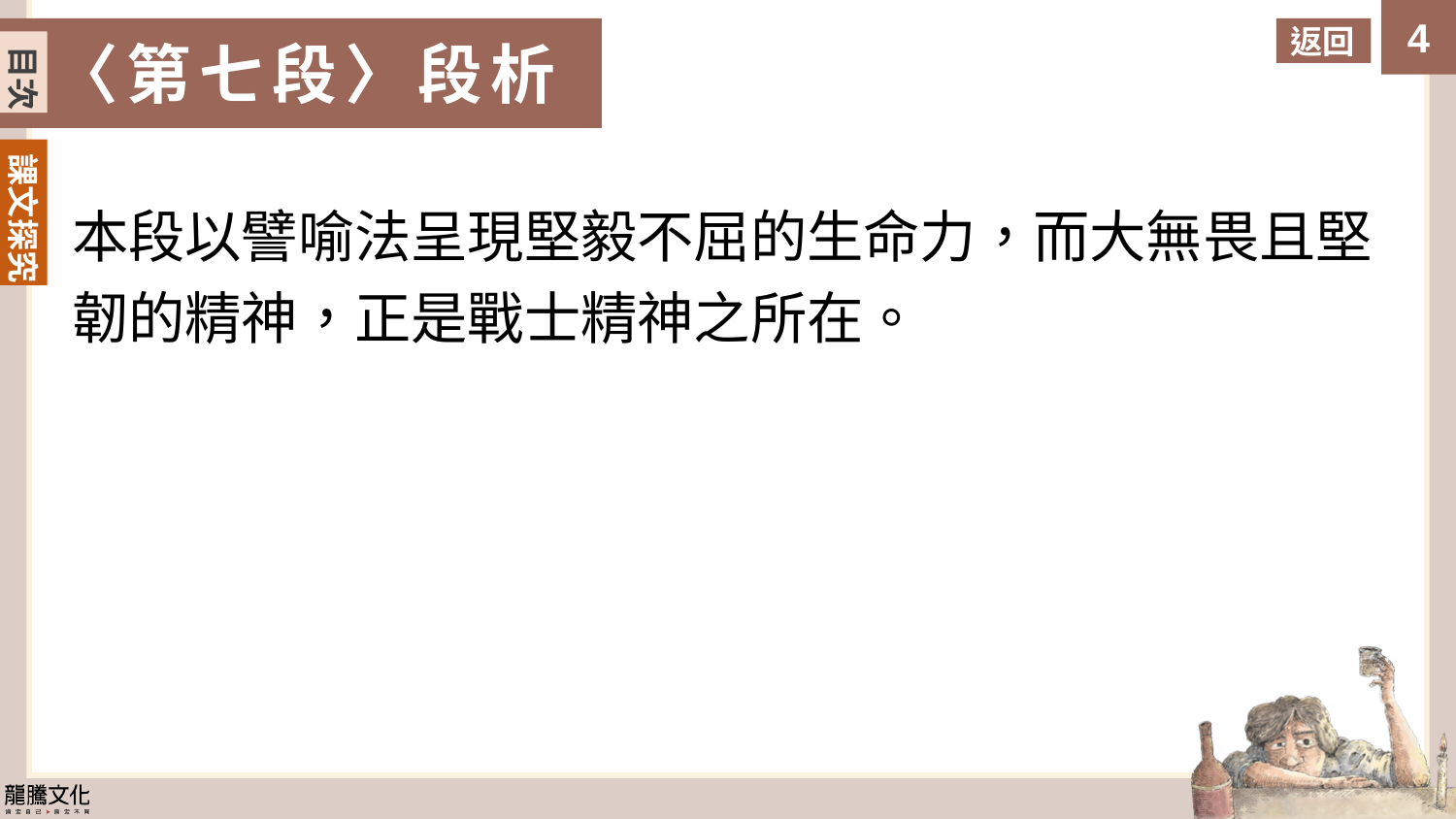

返回
〈第七段〉段析
目次
本段以譬喻法呈現堅毅不屈的生命力，而大無畏且堅韌的精神，正是戰士精神之所在。